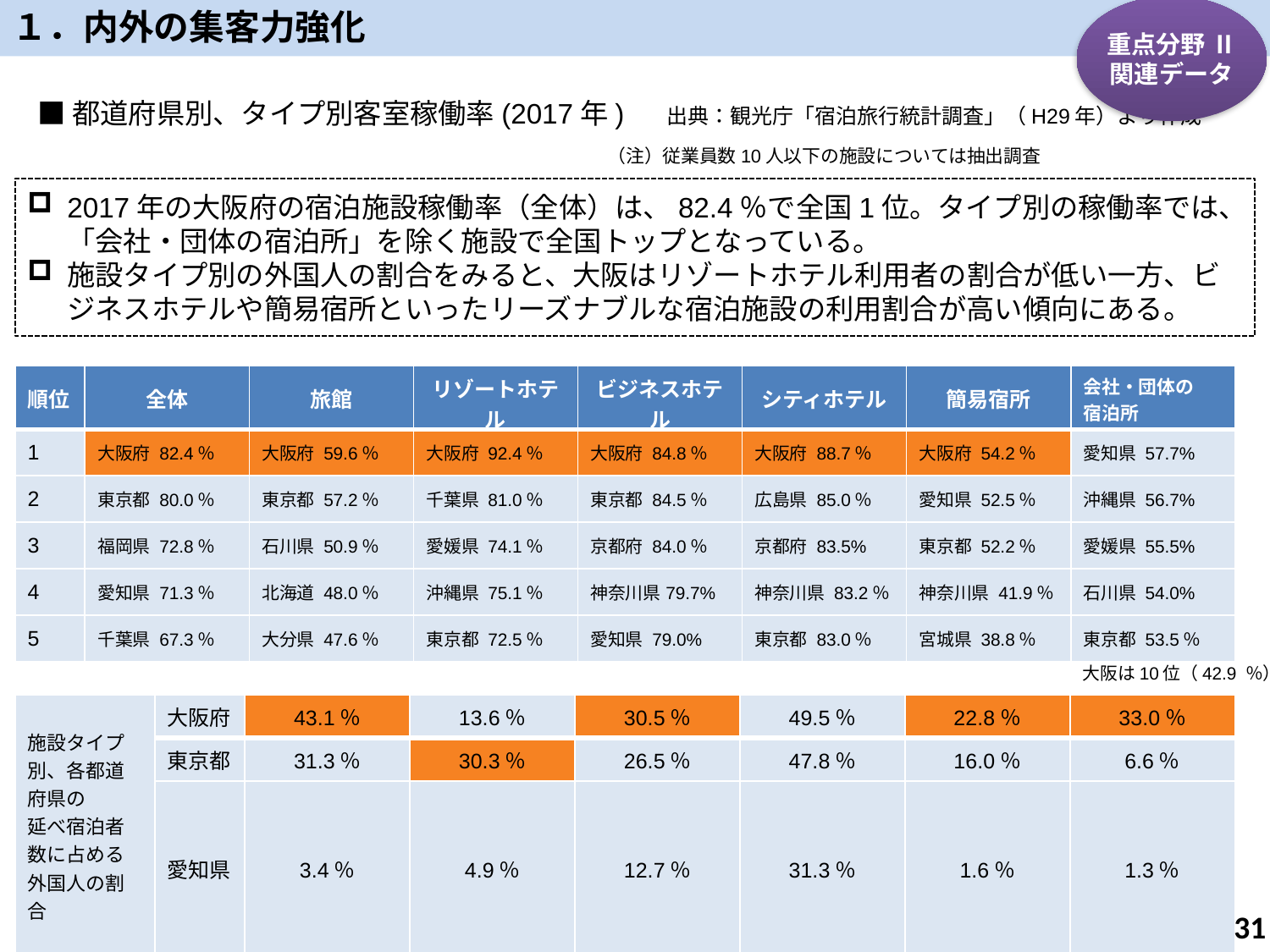

１．内外の集客力強化
重点分野 Ⅱ
関連データ
■都道府県別、タイプ別客室稼働率(2017年)　 出典：観光庁「宿泊旅行統計調査」（H29年）より作成
（注）従業員数10人以下の施設については抽出調査
2017年の大阪府の宿泊施設稼働率（全体）は、82.4％で全国1位。タイプ別の稼働率では、「会社・団体の宿泊所」を除く施設で全国トップとなっている。
施設タイプ別の外国人の割合をみると、大阪はリゾートホテル利用者の割合が低い一方、ビジネスホテルや簡易宿所といったリーズナブルな宿泊施設の利用割合が高い傾向にある。
| 順位 | 全体 | 旅館 | リゾートホテル | ビジネスホテル | シティホテル | 簡易宿所 | 会社・団体の 宿泊所 |
| --- | --- | --- | --- | --- | --- | --- | --- |
| 1 | 大阪府 82.4％ | 大阪府 59.6％ | 大阪府 92.4％ | 大阪府 84.8％ | 大阪府 88.7％ | 大阪府 54.2％ | 愛知県 57.7% |
| 2 | 東京都 80.0％ | 東京都 57.2％ | 千葉県 81.0％ | 東京都 84.5％ | 広島県 85.0％ | 愛知県 52.5％ | 沖縄県 56.7% |
| 3 | 福岡県 72.8％ | 石川県 50.9％ | 愛媛県 74.1％ | 京都府 84.0％ | 京都府 83.5% | 東京都 52.2％ | 愛媛県 55.5% |
| 4 | 愛知県 71.3％ | 北海道 48.0％ | 沖縄県 75.1％ | 神奈川県79.7% | 神奈川県 83.2％ | 神奈川県 41.9％ | 石川県 54.0% |
| 5 | 千葉県 67.3％ | 大分県 47.6％ | 東京都 72.5％ | 愛知県 79.0% | 東京都 83.0％ | 宮城県 38.8％ | 東京都 53.5％ |
大阪は10位（42.9 ％）
| 施設タイプ別、各都道府県の 延べ宿泊者数に占める 外国人の割合 | 大阪府 | 43.1％ | 13.6％ | 30.5％ | 49.5％ | 22.8％ | 33.0％ |
| --- | --- | --- | --- | --- | --- | --- | --- |
|  | 東京都 | 31.3％ | 30.3％ | 26.5％ | 47.8％ | 16.0％ | 6.6％ |
|  | 愛知県 | 3.4％ | 4.9％ | 12.7％ | 31.3％ | 1.6％ | 1.3％ |
※旅館：和式の構造及び設備を主とする施設を設け、宿泊料を受けて、人を宿泊させるもの
　ホテル：洋式の構造及び設備を主とする施設を設け、宿泊料を受けて、人を宿泊させるもの
　　①リゾートホテル：ホテルのうち、行楽地や保養地に建てられた、主に観光客を対象とするもの
　　②ビジネスホテル：ホテルのうち、主に出張ビジネスマンを対象とするもの
　　③シティホテル　：ホテルのうち、リゾートホテル、ビジネスホテル以外の都市部に立地するもの
31